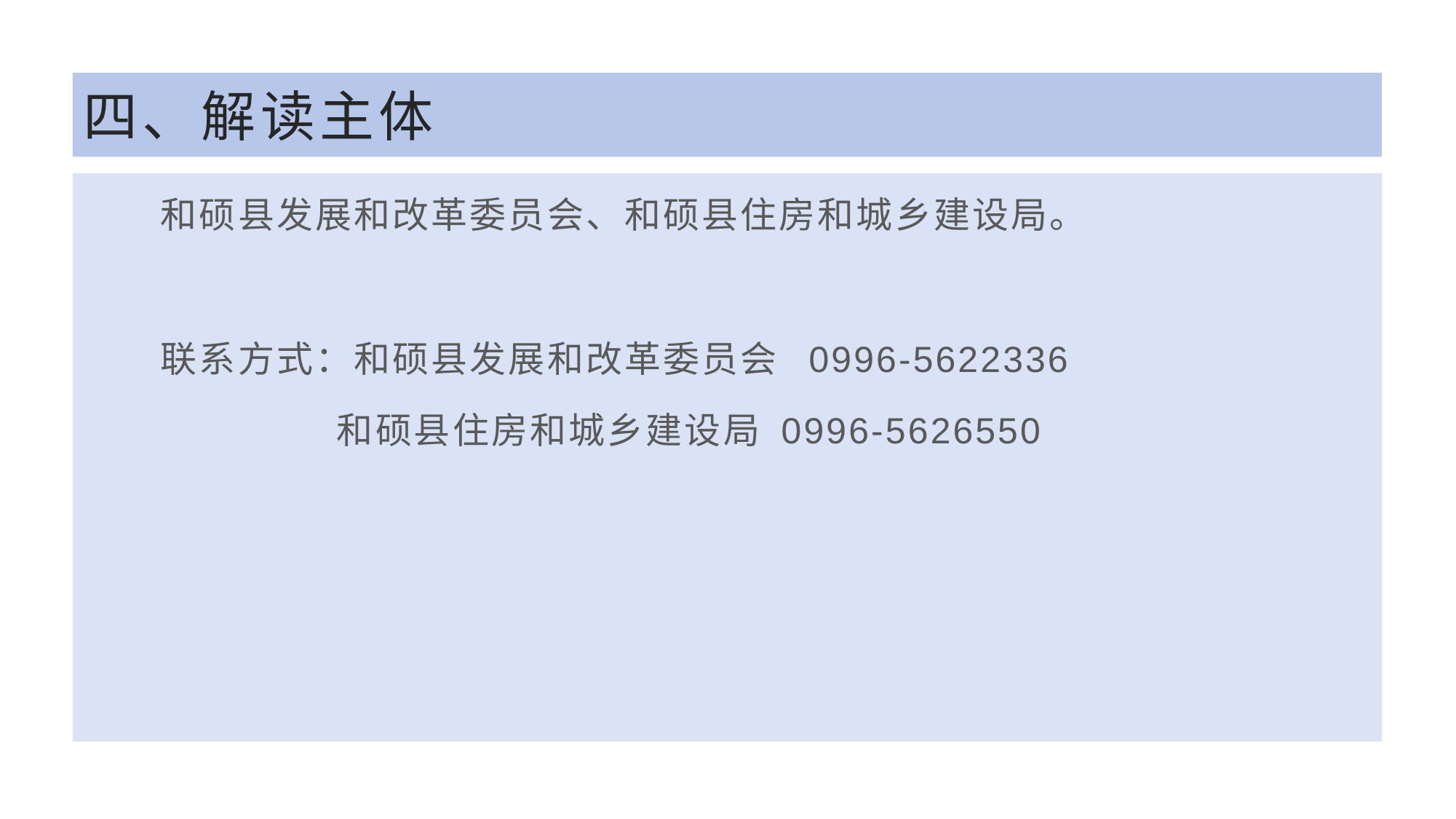

# 四、解读主体
和硕县发展和改革委员会、和硕县住房和城乡建设局。

联系方式：和硕县发展和改革委员会  0996-5622336
                和硕县住房和城乡建设局 0996-5626550